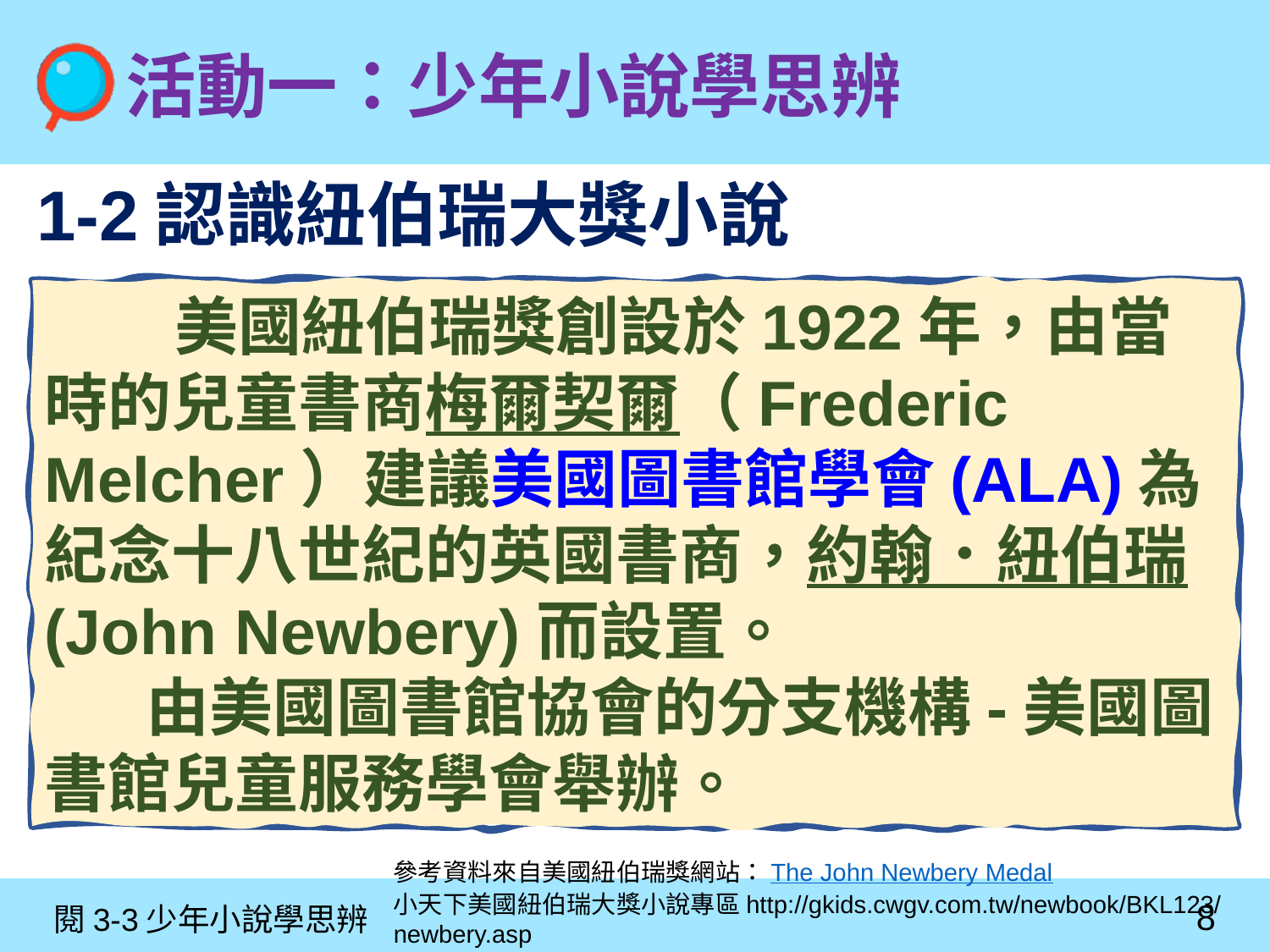

活動一：少年小說學思辨
1-2認識紐伯瑞大獎小說
        美國紐伯瑞獎創設於1922年，由當時的兒童書商梅爾契爾（Frederic Melcher）建議美國圖書館學會(ALA)為紀念十八世紀的英國書商，約翰．紐伯瑞(John Newbery)而設置。
      由美國圖書館協會的分支機構-美國圖書館兒童服務學會舉辦。
參考資料來自美國紐伯瑞獎網站：The John Newbery Medal
小天下美國紐伯瑞大獎小說專區http://gkids.cwgv.com.tw/newbook/BKL123/newbery.asp
8